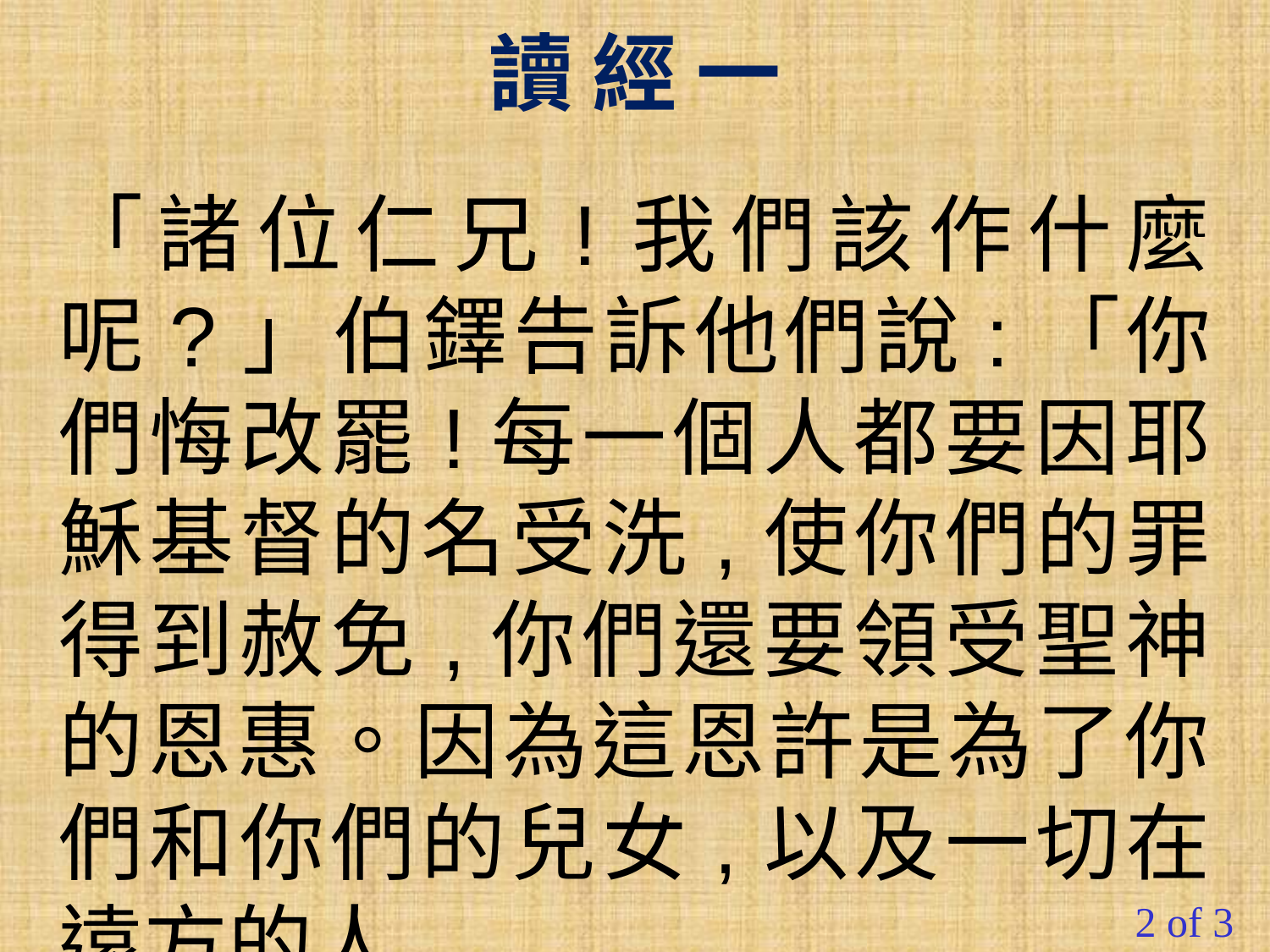

讀 經 一

「諸位仁兄!我們該作什麼呢?」伯鐸告訴他們說:「你們悔改罷!每一個人都要因耶穌基督的名受洗,使你們的罪得到赦免,你們還要領受聖神的恩惠。因為這恩許是為了你們和你們的兒女,以及一切在遠方的人,
#
2 of 3